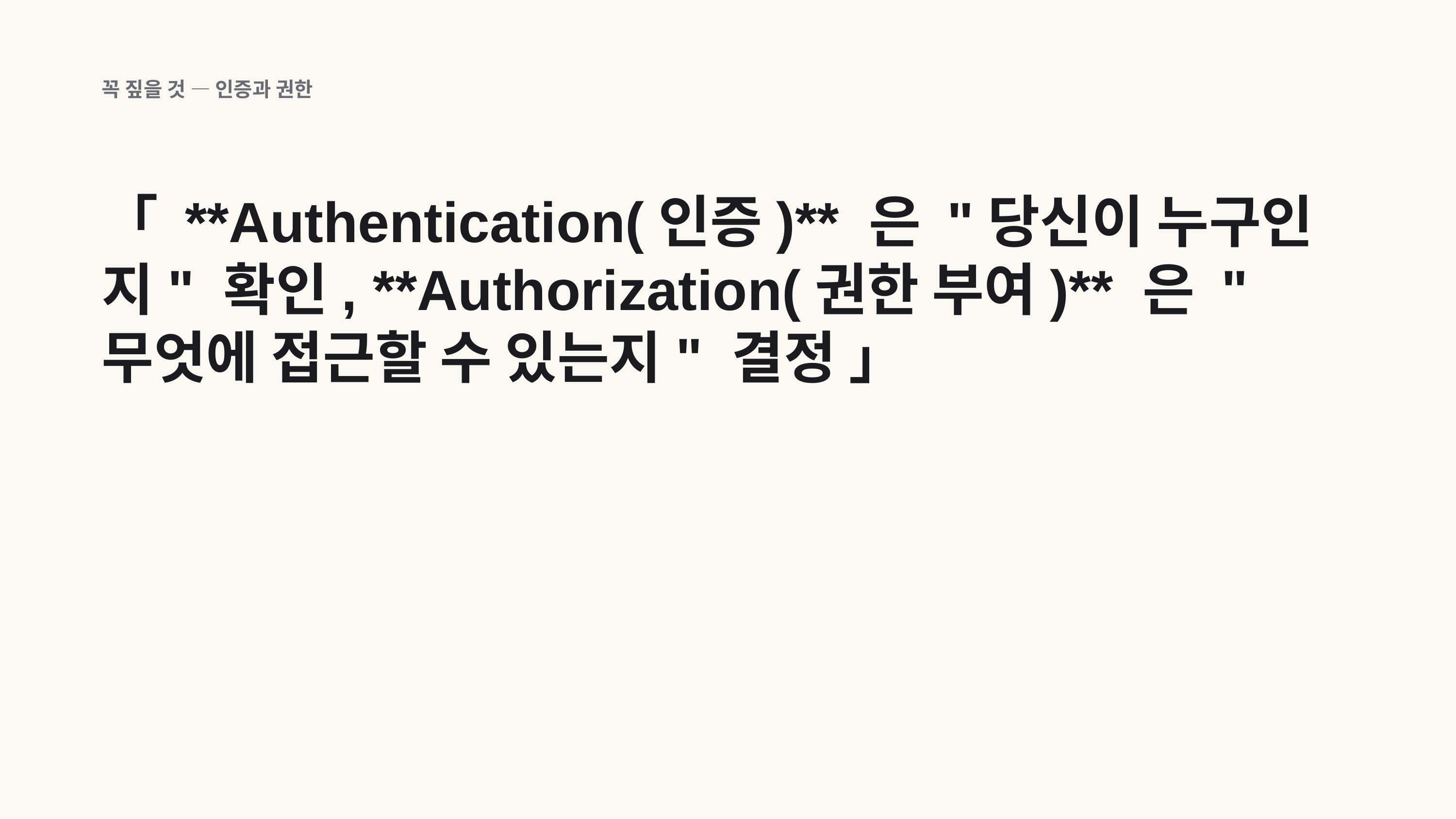

꼭 짚을 것 — 인증과 권한
「 **Authentication(인증)** 은 "당신이 누구인지" 확인, **Authorization(권한 부여)** 은 "무엇에 접근할 수 있는지" 결정 」